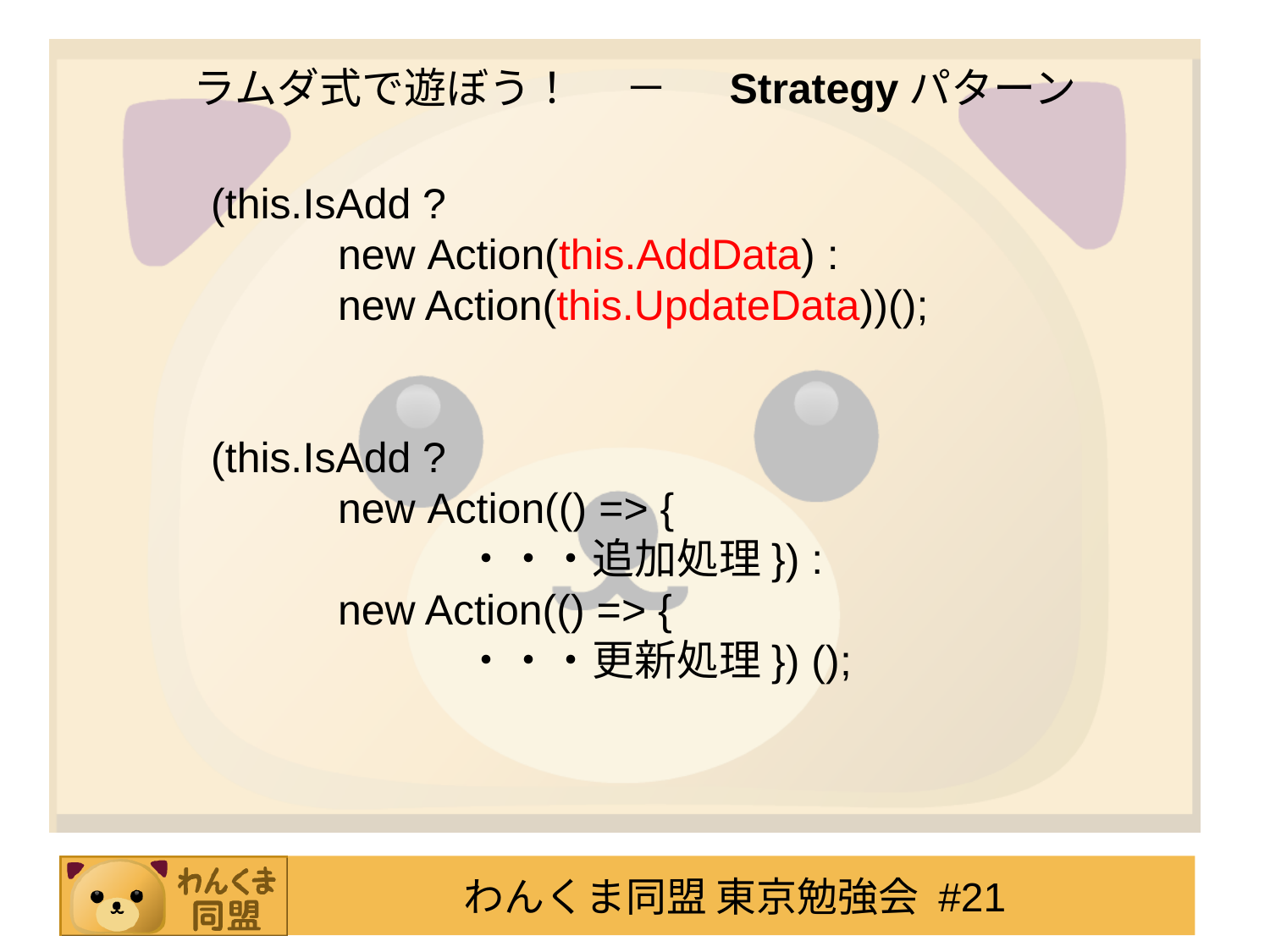

# ラムダ式で遊ぼう！ 　－　 Strategyパターン
(this.IsAdd ?
	new Action(this.AddData) :
	new Action(this.UpdateData))();

(this.IsAdd ?
	new Action(() => {
		・・・追加処理}) :
	new Action(() => {
		・・・更新処理}) ();